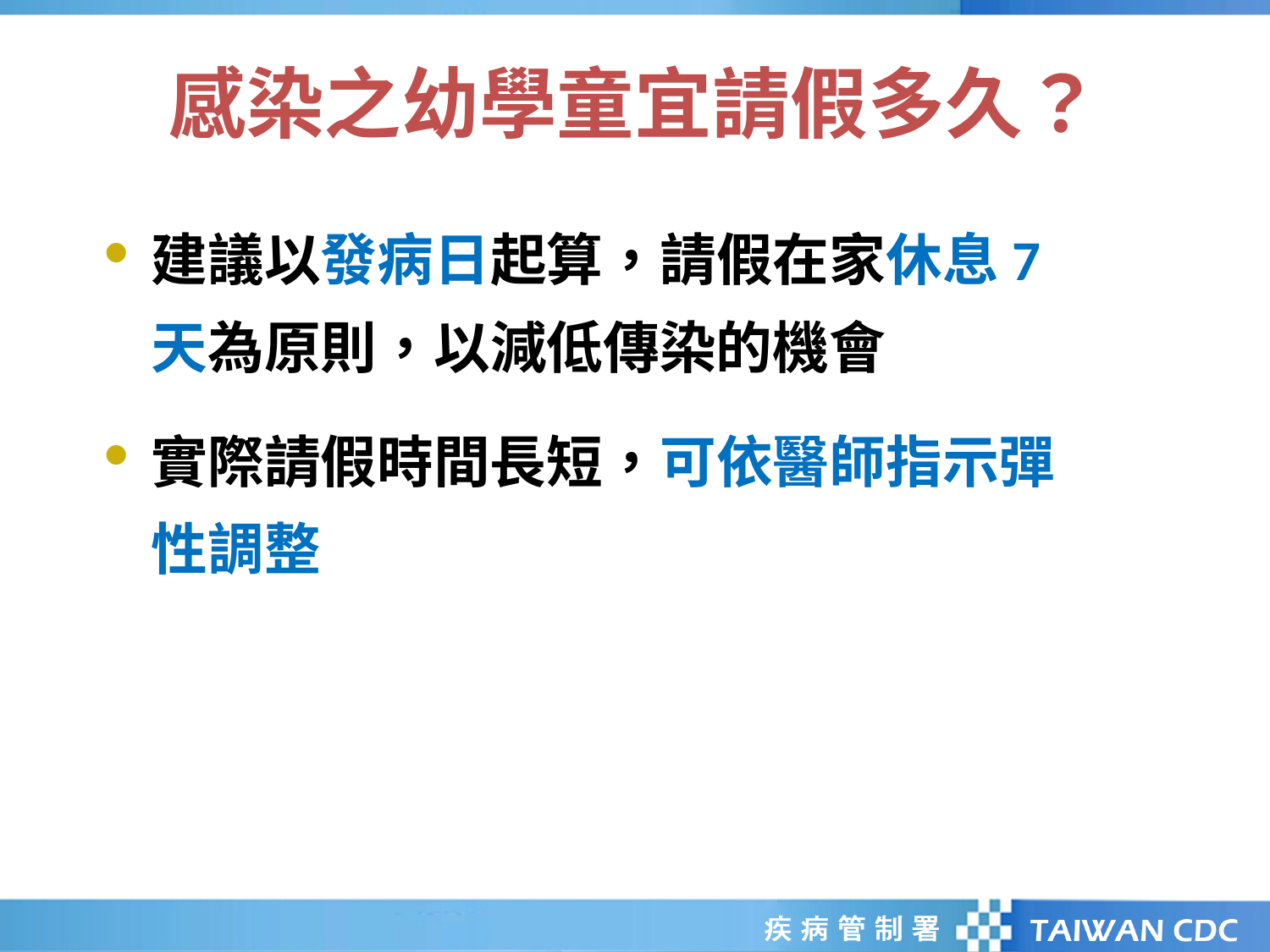

# 感染之幼學童宜請假多久？
建議以發病日起算，請假在家休息7天為原則，以減低傳染的機會
實際請假時間長短，可依醫師指示彈性調整